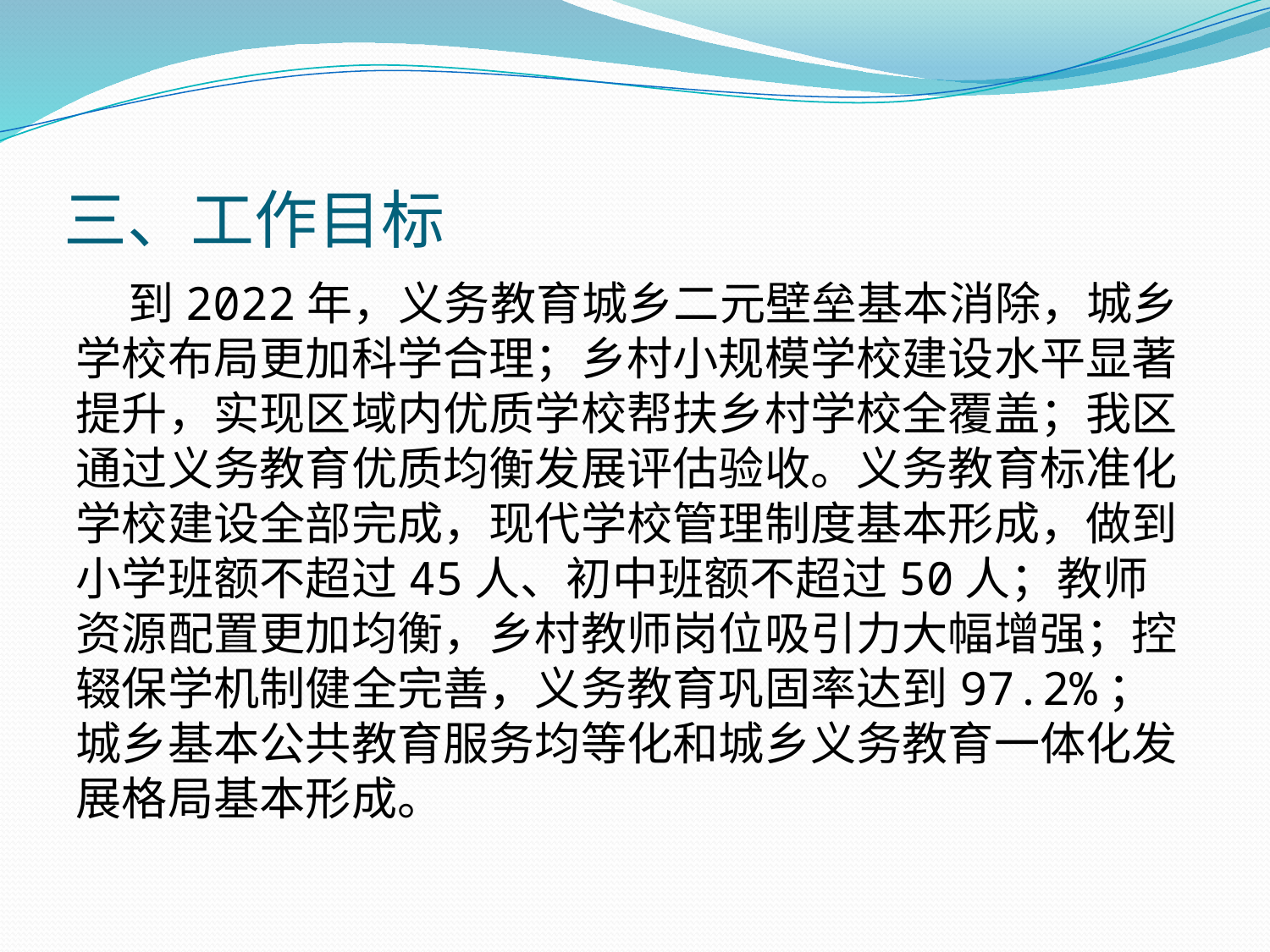

# 三、工作目标
    到2022年，义务教育城乡二元壁垒基本消除，城乡学校布局更加科学合理；乡村小规模学校建设水平显著提升，实现区域内优质学校帮扶乡村学校全覆盖；我区通过义务教育优质均衡发展评估验收。义务教育标准化学校建设全部完成，现代学校管理制度基本形成，做到小学班额不超过45人、初中班额不超过50人；教师资源配置更加均衡，乡村教师岗位吸引力大幅增强；控辍保学机制健全完善，义务教育巩固率达到97.2%；城乡基本公共教育服务均等化和城乡义务教育一体化发展格局基本形成。